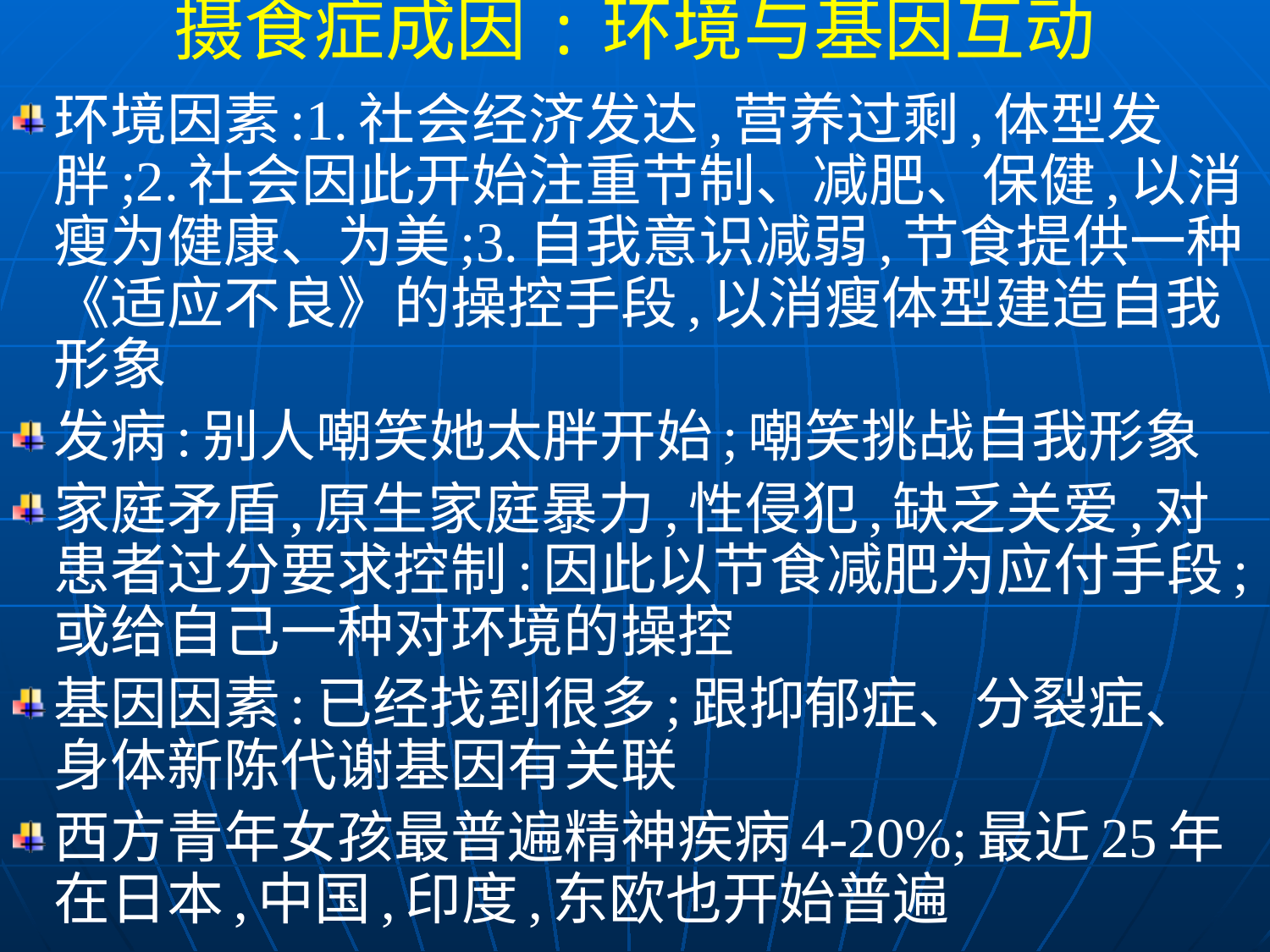

摄食症成因:环境与基因互动
环境因素:1.社会经济发达,营养过剩,体型发胖;2.社会因此开始注重节制、减肥、保健,以消瘦为健康、为美;3.自我意识减弱,节食提供一种《适应不良》的操控手段,以消瘦体型建造自我形象
发病:别人嘲笑她太胖开始;嘲笑挑战自我形象
家庭矛盾,原生家庭暴力,性侵犯,缺乏关爱,对患者过分要求控制:因此以节食减肥为应付手段;或给自己一种对环境的操控
基因因素:已经找到很多;跟抑郁症、分裂症、身体新陈代谢基因有关联
西方青年女孩最普遍精神疾病4-20%;最近25年在日本,中国,印度,东欧也开始普遍